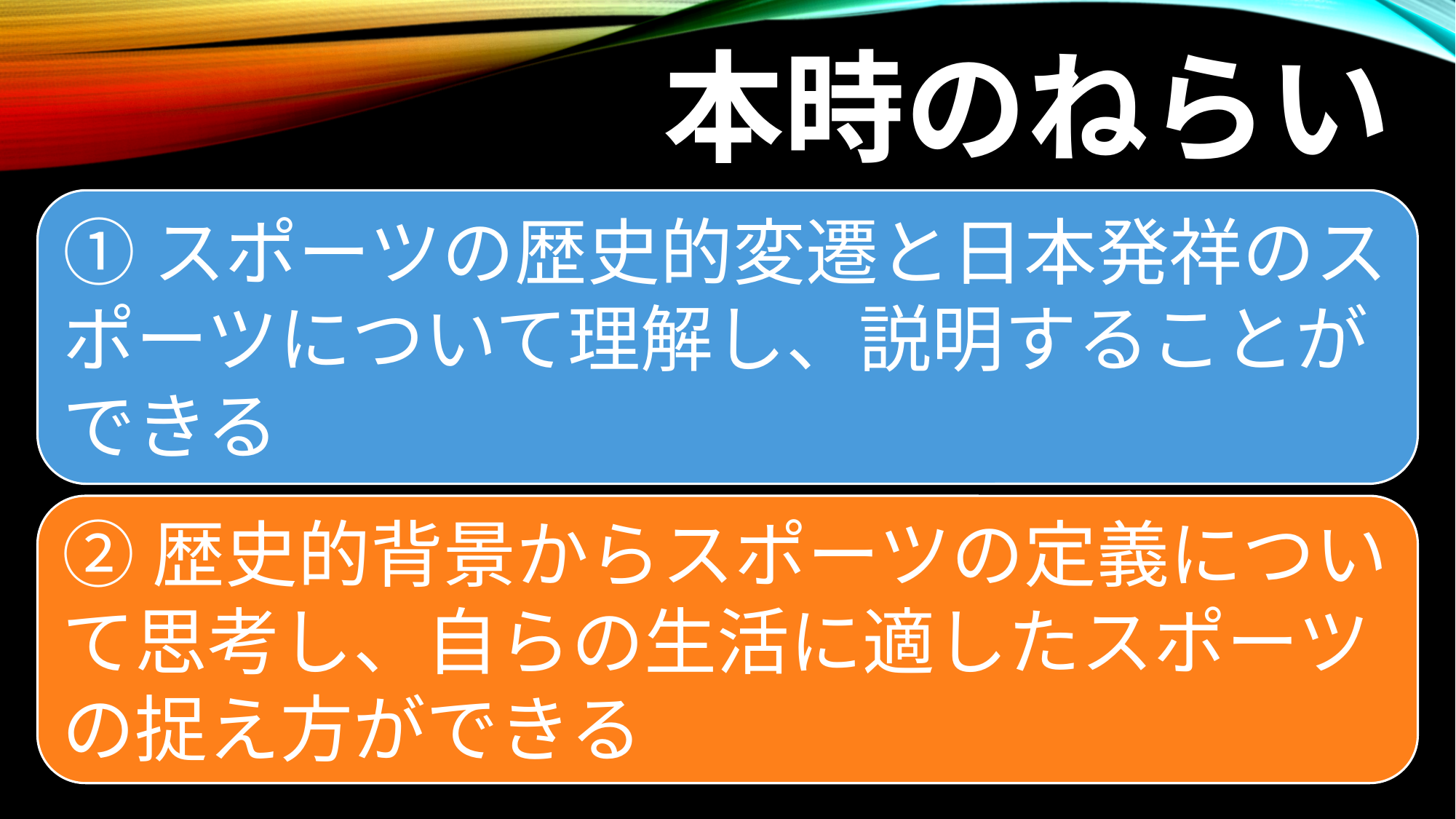

# 本時のねらい
①スポーツの歴史的変遷と日本発祥のスポーツについて理解し、説明することができる
②歴史的背景からスポーツの定義について思考し、自らの生活に適したスポーツの捉え方ができる